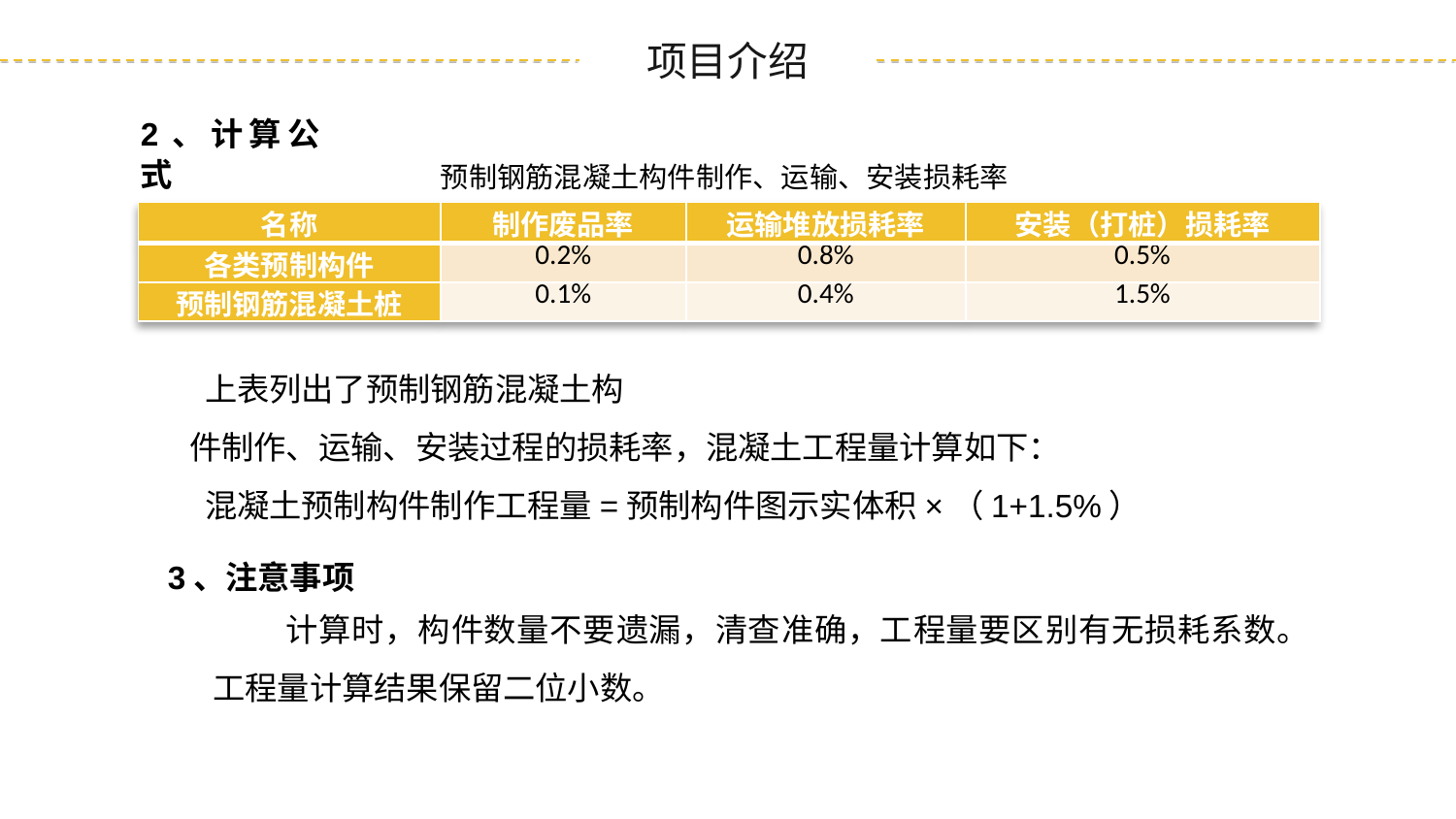

2、计算公式
预制钢筋混凝土构件制作、运输、安装损耗率
| 名称 | 制作废品率 | 运输堆放损耗率 | 安装（打桩）损耗率 |
| --- | --- | --- | --- |
| 各类预制构件 | 0.2% | 0.8% | 0.5% |
| 预制钢筋混凝土桩 | 0.1% | 0.4% | 1.5% |
 上表列出了预制钢筋混凝土构
件制作、运输、安装过程的损耗率，混凝土工程量计算如下：
 混凝土预制构件制作工程量=预制构件图示实体积×（1+1.5%）
3、注意事项
  计算时，构件数量不要遗漏，清查准确，工程量要区别有无损耗系数。工程量计算结果保留二位小数。